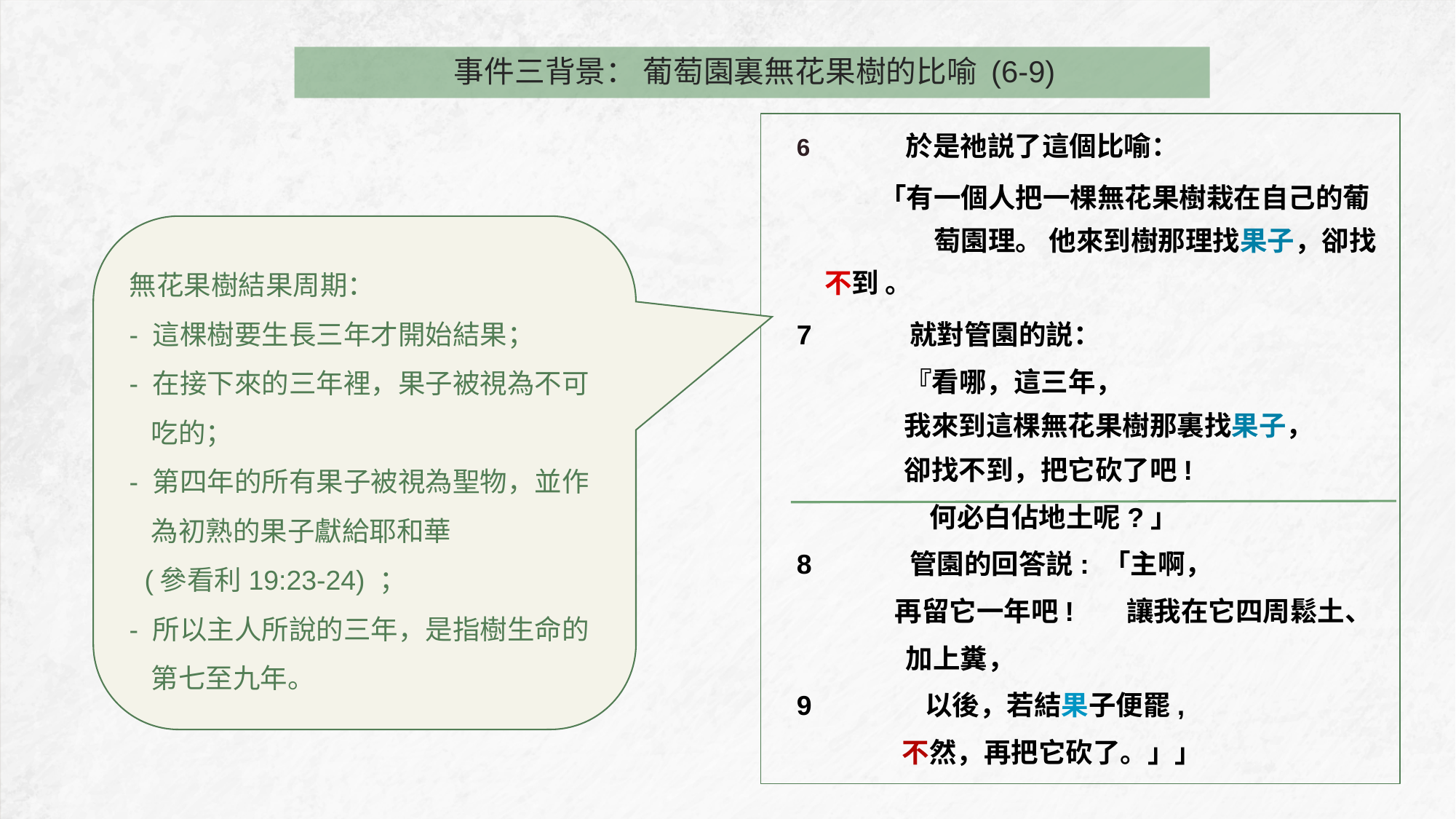

事件三背景： 葡萄園裏無花果樹的比喻 (6-9)

6	於是祂説了這個比喻：
「有一個人把一棵無花果樹栽在自己的葡	萄園理。 他來到樹那理找果子，卻找不到 。
7            就對管園的説：
『看哪，這三年，
我來到這棵無花果樹那裏找果子，
卻找不到，把它砍了吧!
何必白佔地土呢?」
8            管園的回答説: 「主啊，
      再留它一年吧!      讓我在它四周鬆土、
加上糞，
9              以後，若結果子便罷,
                不然，再把它砍了。」」
無花果樹結果周期：
- 這棵樹要生長三年才開始結果；
- 在接下來的三年裡，果子被視為不可
  吃的；
- 第四年的所有果子被視為聖物，並作
  為初熟的果子獻給耶和華
  (參看利19:23-24) ；
- 所以主人所說的三年，是指樹生命的
  第七至九年。